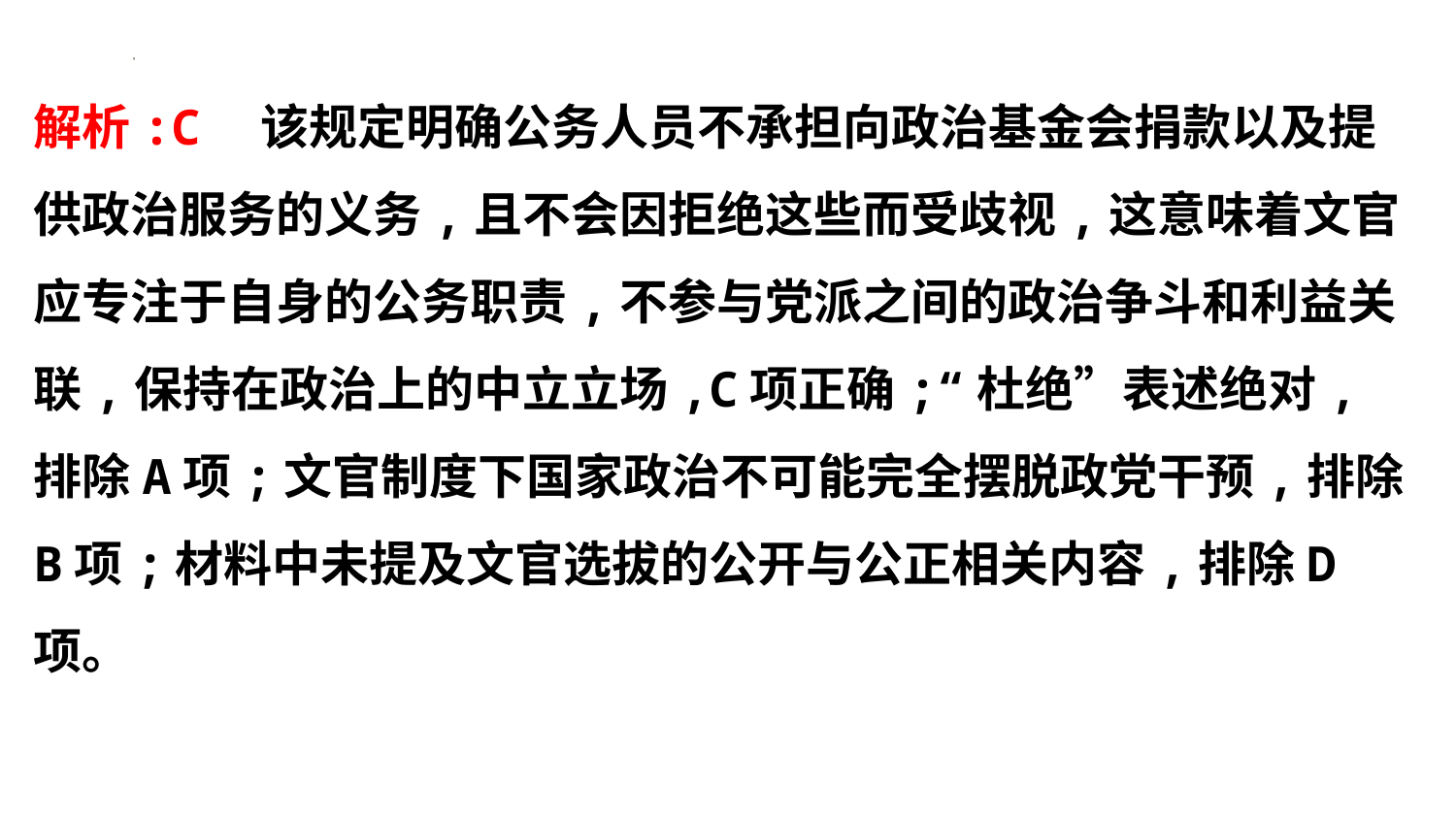

解析:C　该规定明确公务人员不承担向政治基金会捐款以及提供政治服务的义务,且不会因拒绝这些而受歧视,这意味着文官应专注于自身的公务职责,不参与党派之间的政治争斗和利益关联,保持在政治上的中立立场,C项正确;“杜绝”表述绝对,排除A项;文官制度下国家政治不可能完全摆脱政党干预,排除B项;材料中未提及文官选拔的公开与公正相关内容,排除D项。